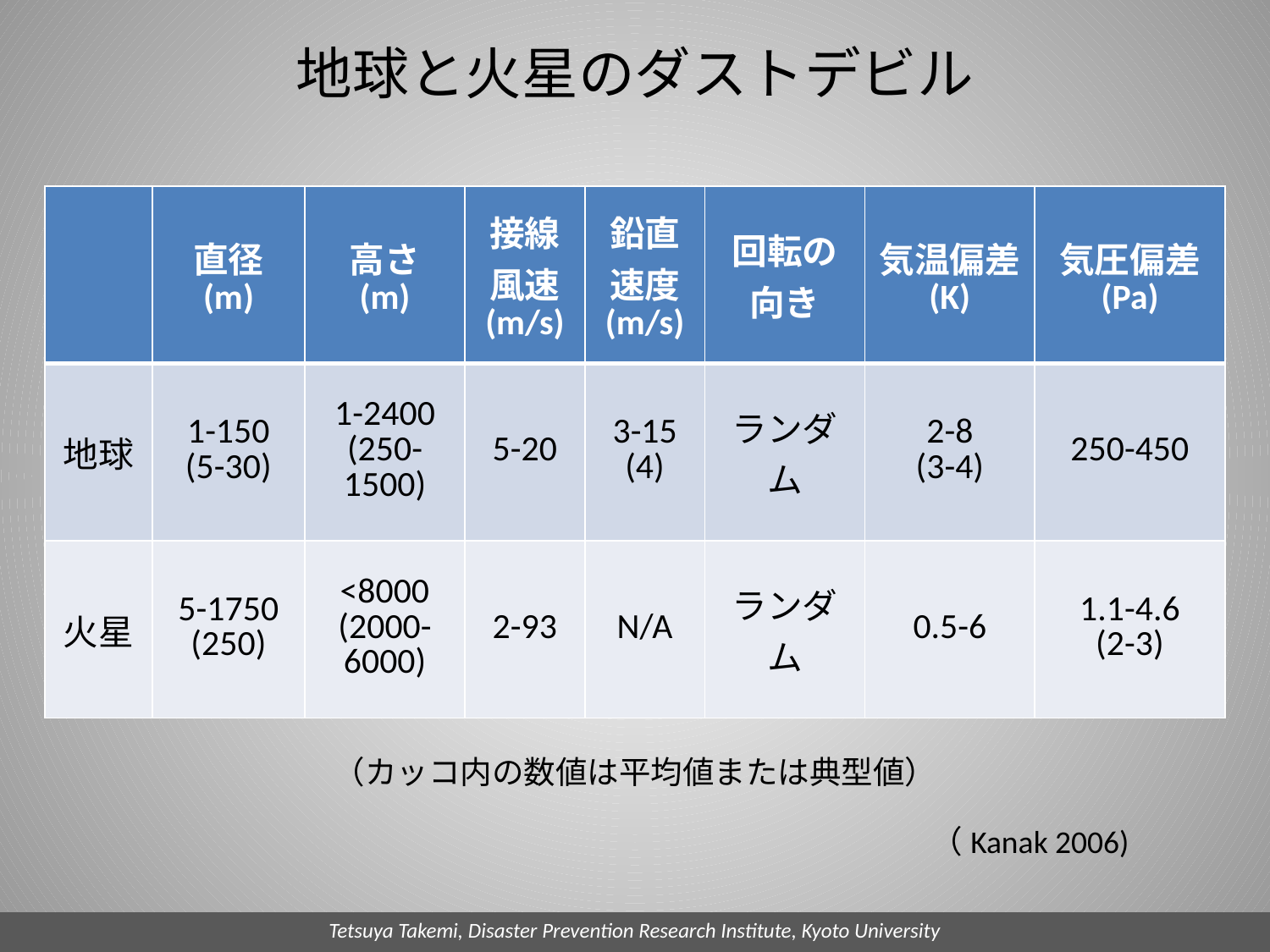

# 地球と火星のダストデビル
|  | 直径 (m) | 高さ (m) | 接線風速 (m/s) | 鉛直速度 (m/s) | 回転の向き | 気温偏差 (K) | 気圧偏差 (Pa) |
| --- | --- | --- | --- | --- | --- | --- | --- |
| 地球 | 1-150 (5-30) | 1-2400 (250-1500) | 5-20 | 3-15 (4) | ランダム | 2-8 (3-4) | 250-450 |
| 火星 | 5-1750 (250) | <8000 (2000-6000) | 2-93 | N/A | ランダム | 0.5-6 | 1.1-4.6 (2-3) |
（カッコ内の数値は平均値または典型値）
（Kanak 2006)
Tetsuya Takemi, Disaster Prevention Research Institute, Kyoto University